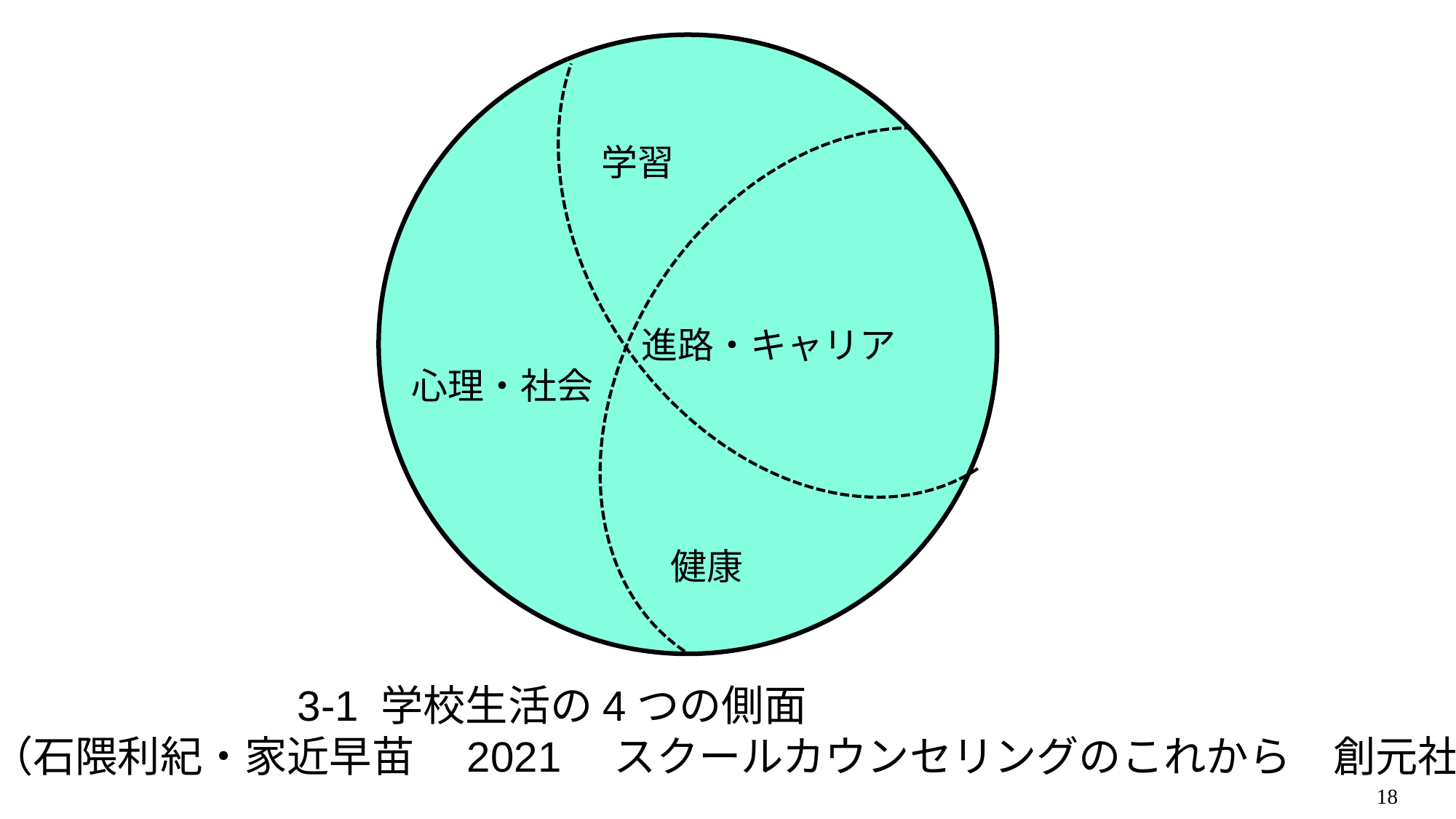

進路・キャリア

学習
心理・社会
健康
　　　　　　　3-1 学校生活の4つの側面
（石隈利紀・家近早苗　2021　スクールカウンセリングのこれから　創元社)
18